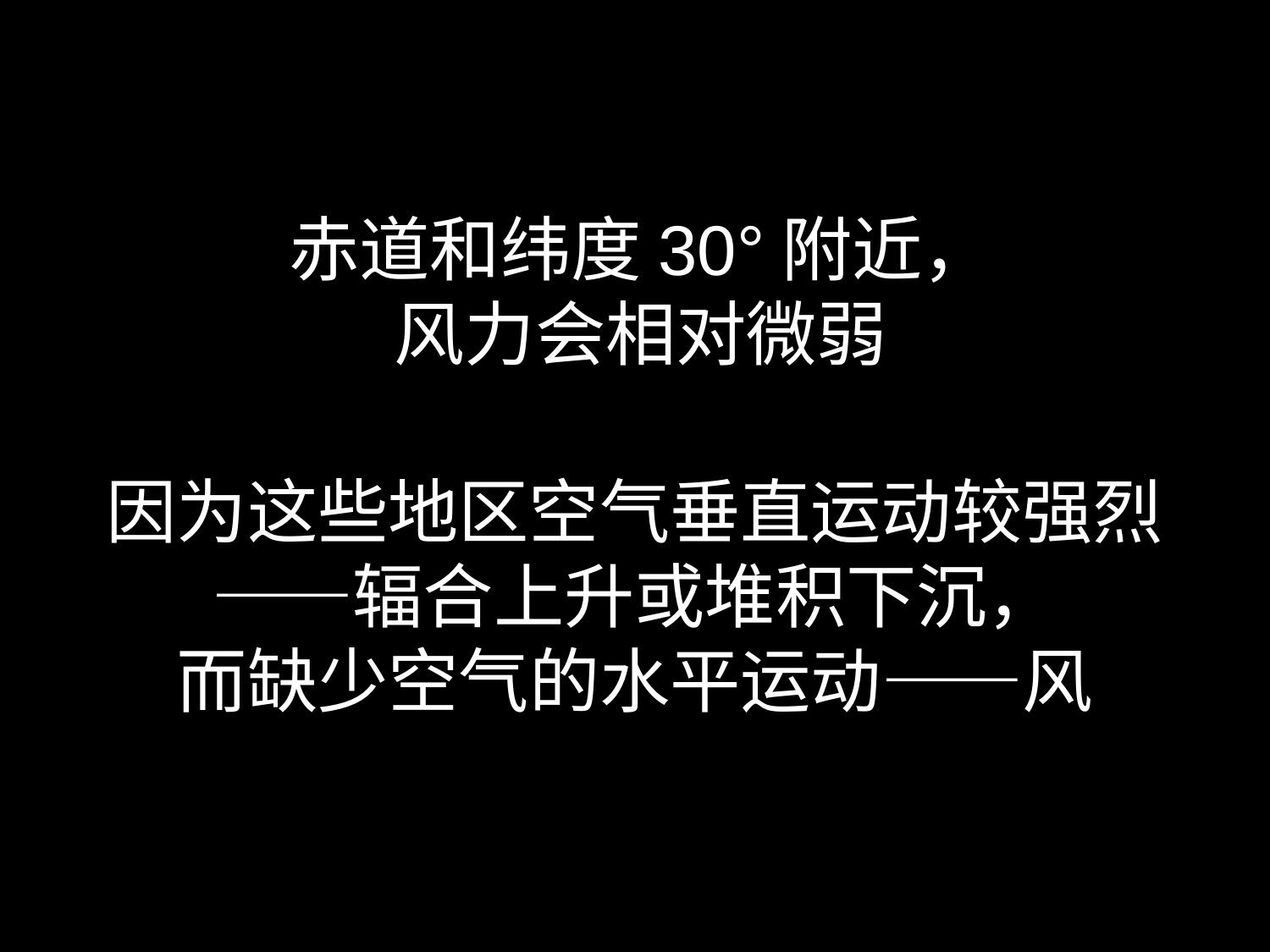

# 赤道和纬度30°附近， 风力会相对微弱
因为这些地区空气垂直运动较强烈——辐合上升或堆积下沉，
而缺少空气的水平运动——风